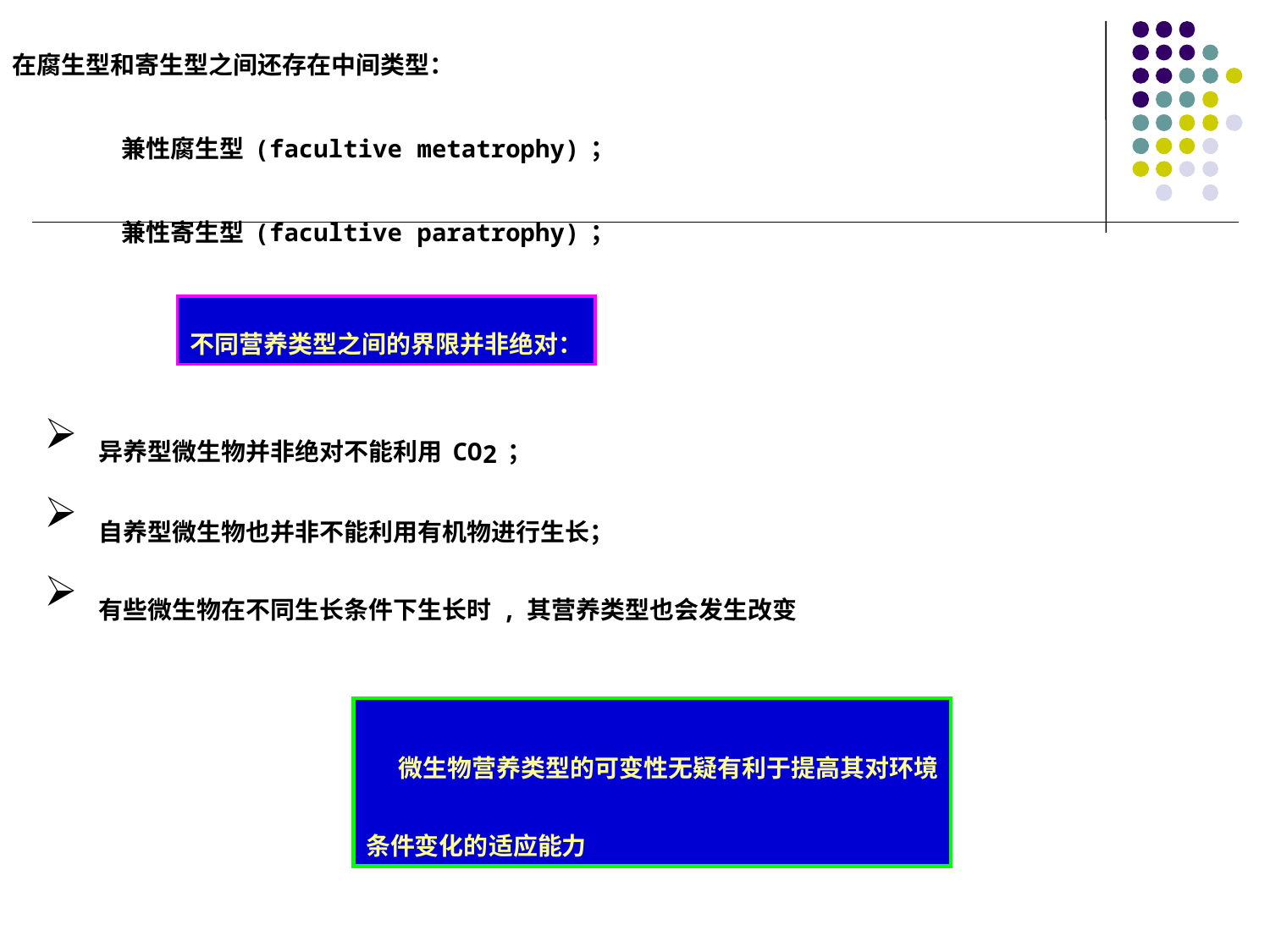

在腐生型和寄生型之间还存在中间类型：
                  兼性腐生型(facultive metatrophy)；
                  兼性寄生型(facultive paratrophy)；
不同营养类型之间的界限并非绝对：
  异养型微生物并非绝对不能利用CO2；
  自养型微生物也并非不能利用有机物进行生长；
  有些微生物在不同生长条件下生长时,其营养类型也会发生改变
    微生物营养类型的可变性无疑有利于提高其对环境
条件变化的适应能力